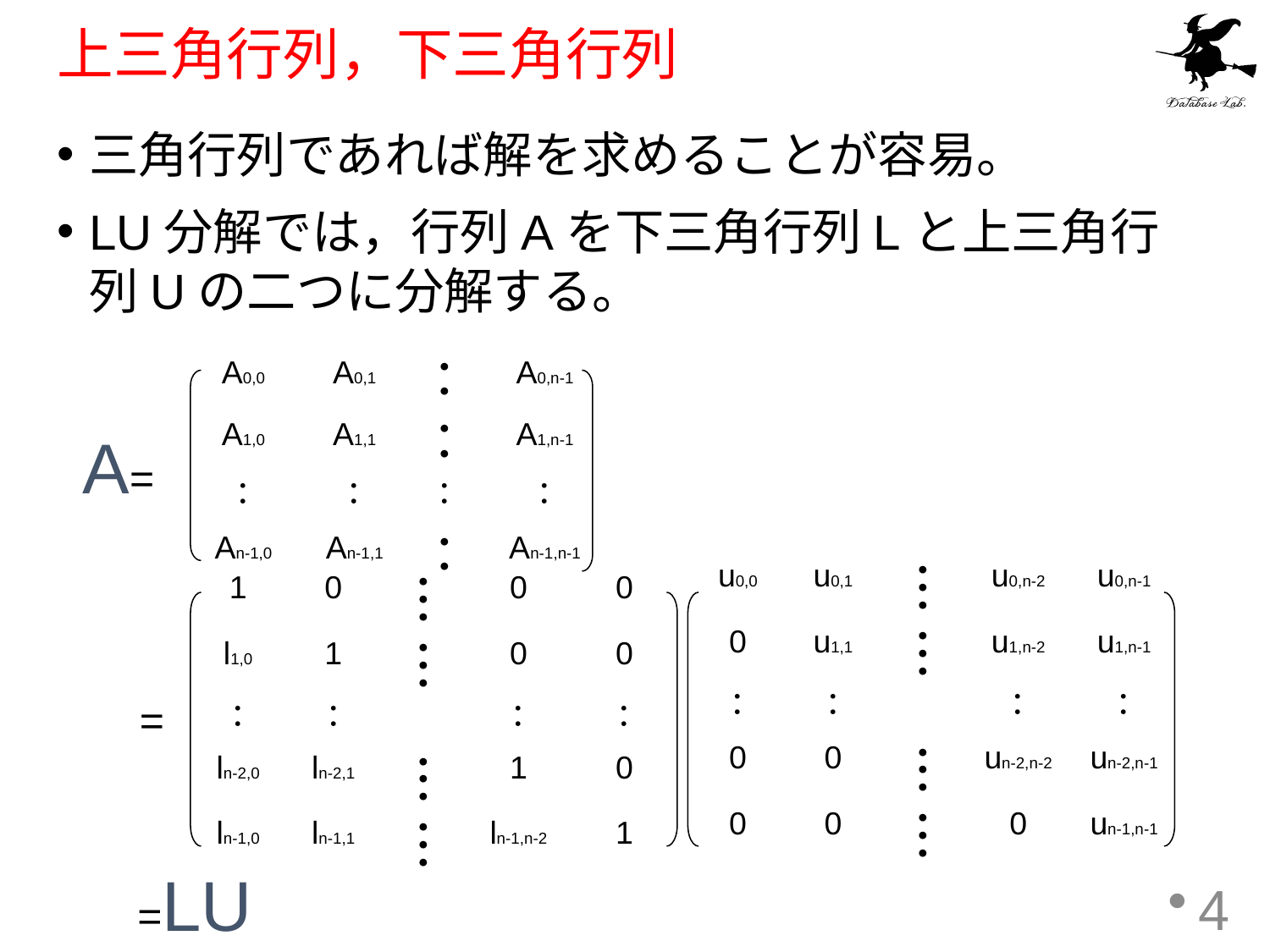

# 上三角行列，下三角行列
三角行列であれば解を求めることが容易。
LU分解では，行列Aを下三角行列Lと上三角行列Uの二つに分解する。
| A0,0 | A0,1 | ・・ | A0,n-1 |
| --- | --- | --- | --- |
| A1,0 | A1,1 | ・・ | A1,n-1 |
| ： | ： | ： | ： |
| An-1,0 | An-1,1 | ・・ | An-1,n-1 |

A=
| u0,0 | u0,1 | ・・・ | u0,n-2 | u0,n-1 |
| --- | --- | --- | --- | --- |
| 0 | u1,1 | ・・・ | u1,n-2 | u1,n-1 |
| ： | ： |  | ： | ： |
| 0 | 0 | ・・・ | un-2,n-2 | un-2,n-1 |
| 0 | 0 | ・・・ | 0 | un-1,n-1 |
| 1 | 0 | ・・・ | 0 | 0 |
| --- | --- | --- | --- | --- |
| l1,0 | 1 | ・・・ | 0 | 0 |
| ： | ： |  | ： | ： |
| ln-2,0 | ln-2,1 | ・・・ | 1 | 0 |
| ln-1,0 | ln-1,1 | ・・・ | ln-1,n-2 | 1 |

=
=LU
4